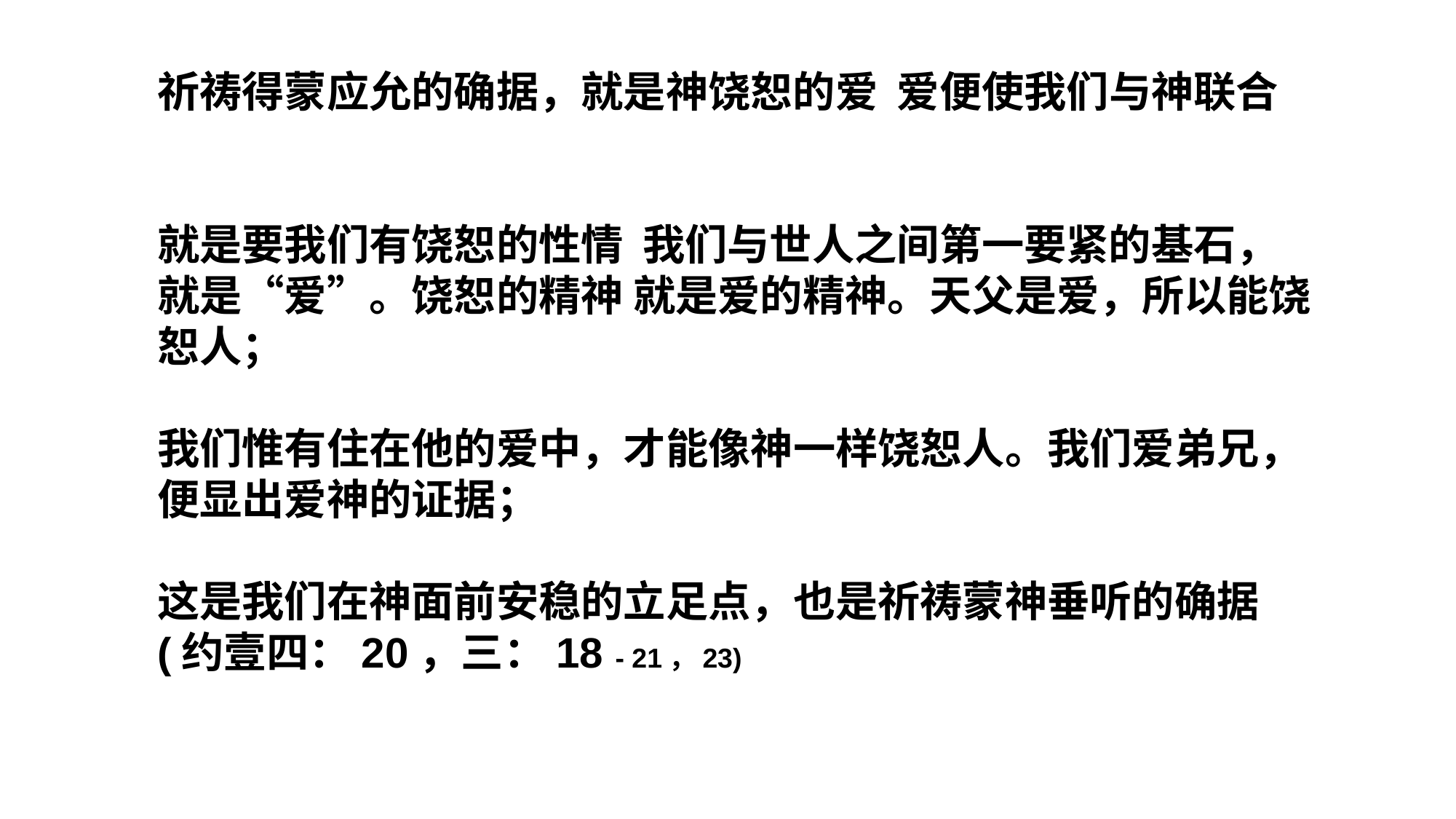

祈祷得蒙应允的确据，就是神饶恕的爱  爱便使我们与神联合
就是要我们有饶恕的性情  我们与世人之间第一要紧的基石，就是“爱”。饶恕的精神 就是爱的精神。天父是爱，所以能饶恕人；

我们惟有住在他的爱中，才能像神一样饶恕人。我们爱弟兄，便显出爱神的证据；

这是我们在神面前安稳的立足点，也是祈祷蒙神垂听的确据(约壹四：20，三：18 - 21，23)